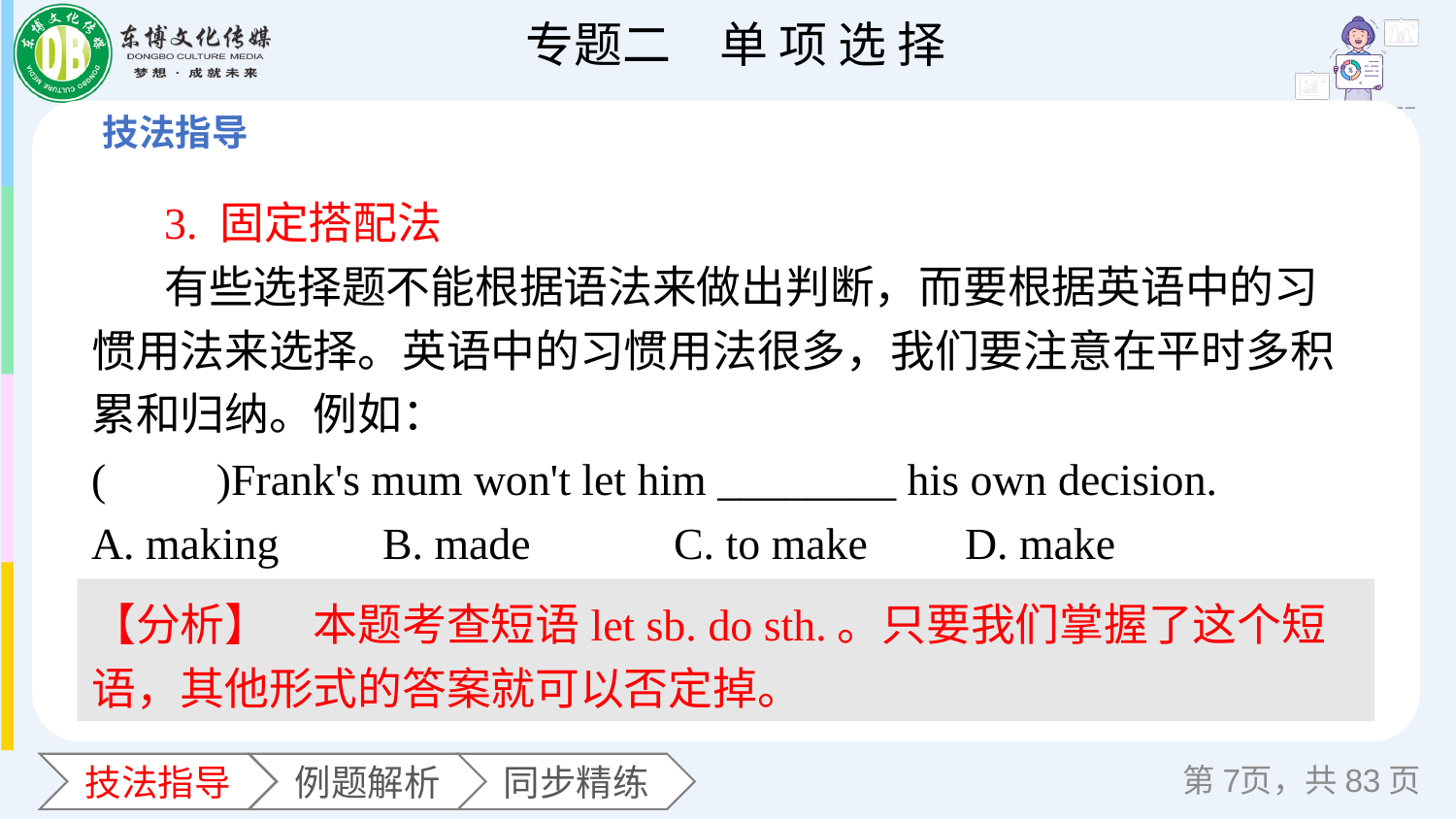

3. 固定搭配法
有些选择题不能根据语法来做出判断，而要根据英语中的习惯用法来选择。英语中的习惯用法很多，我们要注意在平时多积累和归纳。例如：
(　　)Frank's mum won't let him ________ his own decision.
A. making    	B. made    	C. to make    	D. make
【分析】　本题考查短语let sb. do sth.。只要我们掌握了这个短语，其他形式的答案就可以否定掉。
第7页，共83页